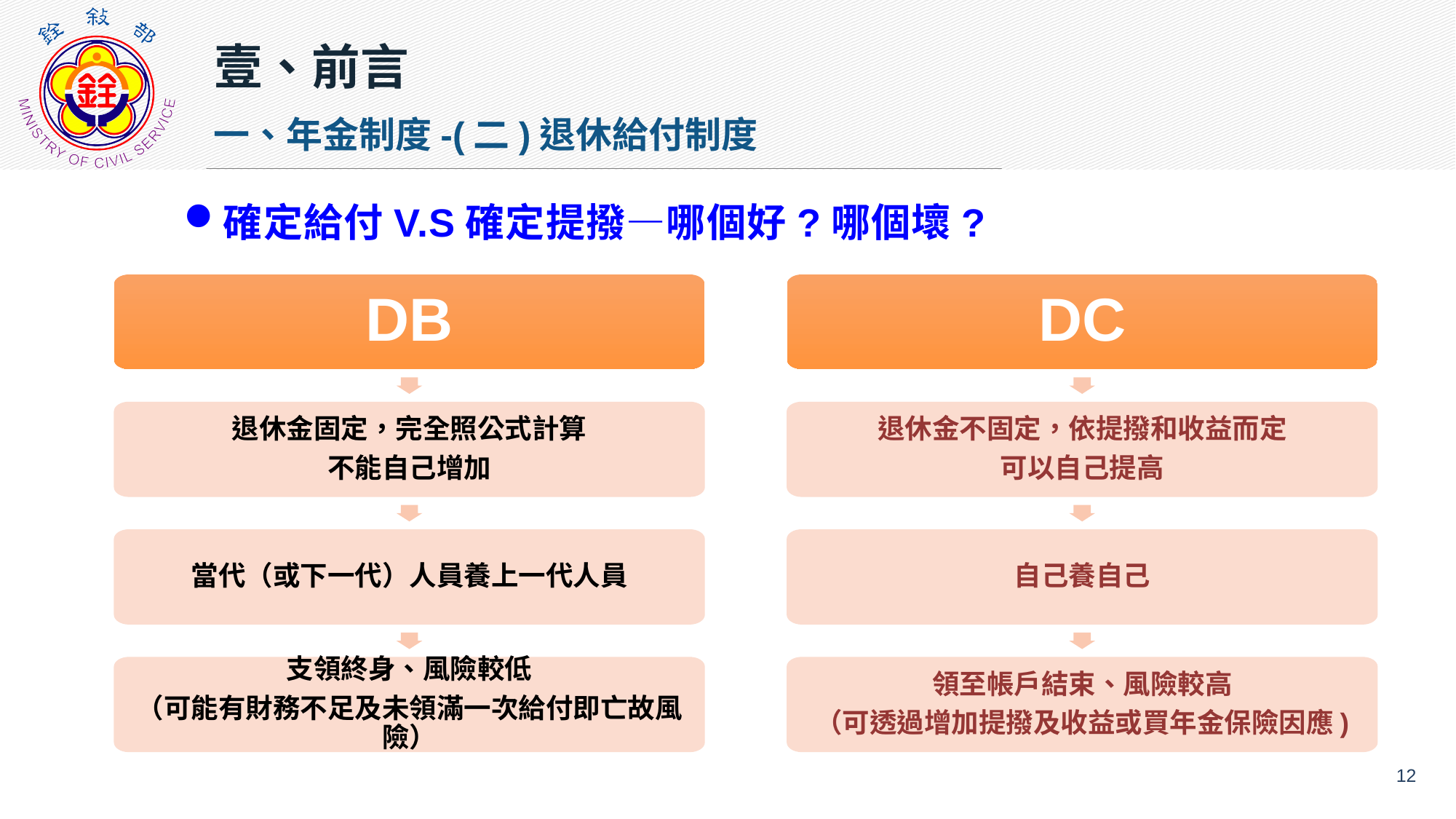

壹、前言
一、年金制度-(二)退休給付制度
確定給付V.S確定提撥—哪個好?哪個壞?
DB
DC

退休金固定，完全照公式計算
不能自己增加
退休金不固定，依提撥和收益而定
可以自己提高

當代（或下一代）人員養上一代人員
自己養自己

支領終身、風險較低
（可能有財務不足及未領滿一次給付即亡故風險）
領至帳戶結束、風險較高
（可透過增加提撥及收益或買年金保險因應)